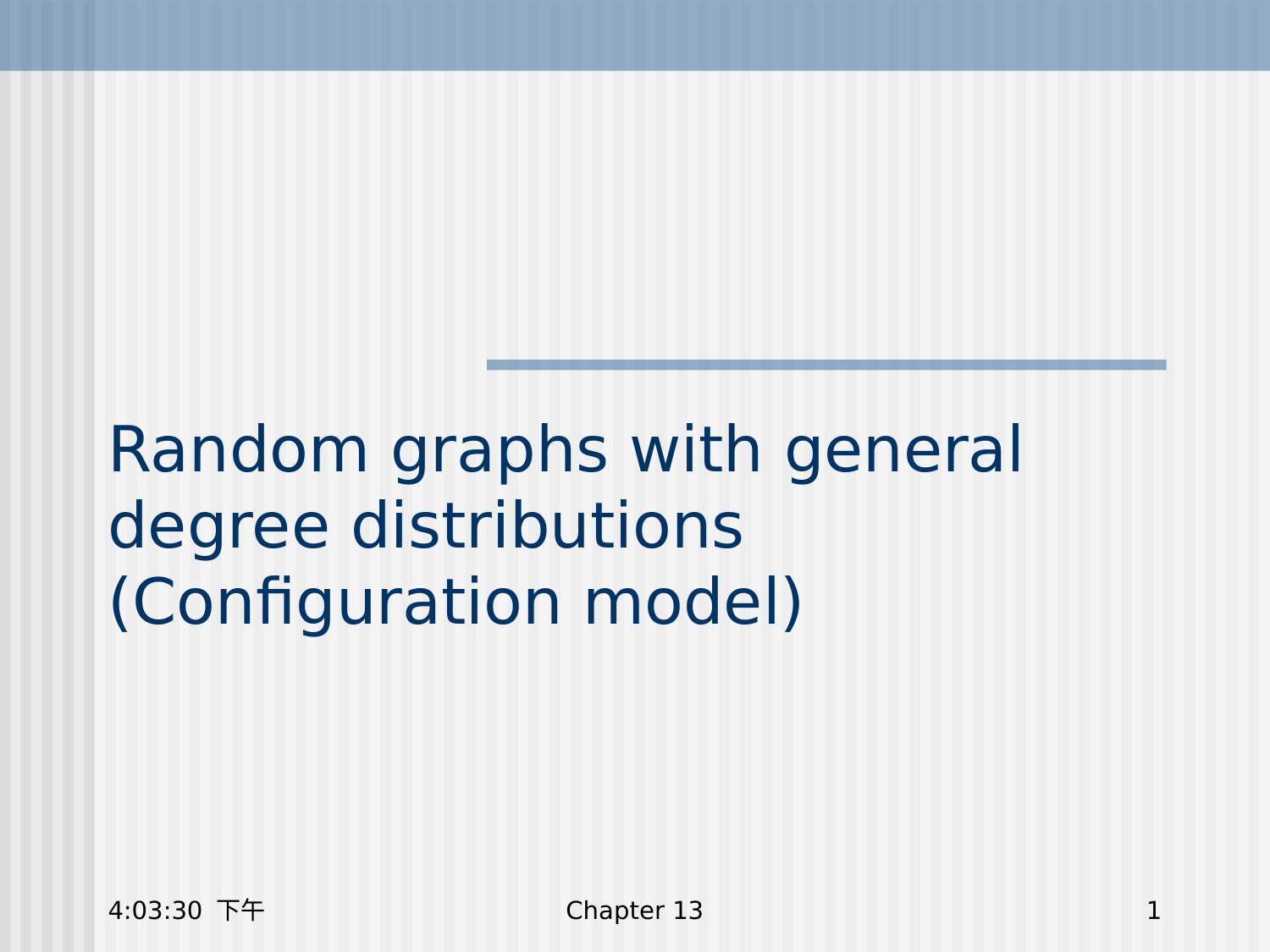

# Random graphs with general degree distributions (Configuration model)
4:03:30 下午
Chapter 13
1